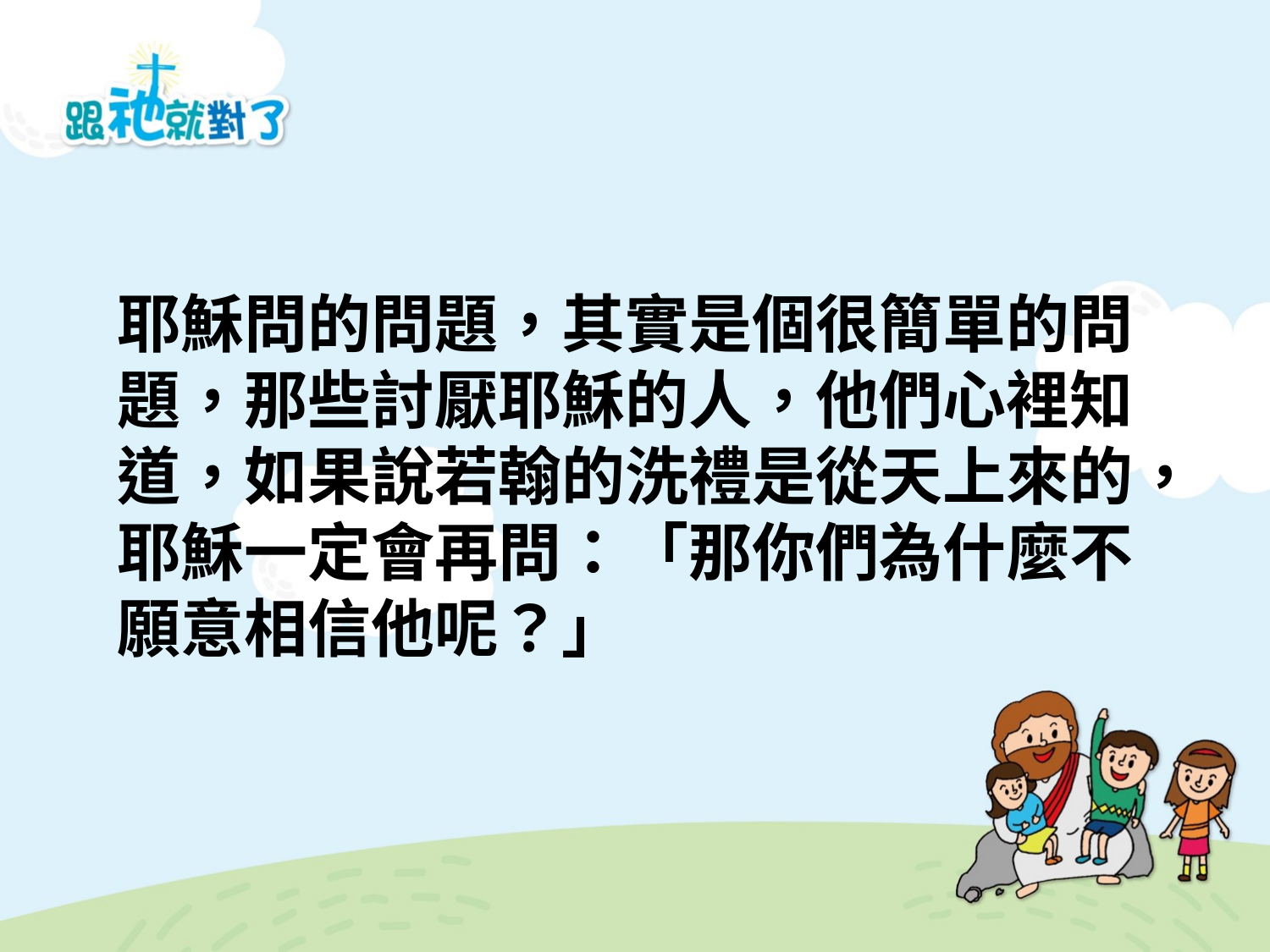

耶穌問的問題，其實是個很簡單的問題，那些討厭耶穌的人，他們心裡知道，如果說若翰的洗禮是從天上來的，耶穌一定會再問：「那你們為什麼不願意相信他呢？」